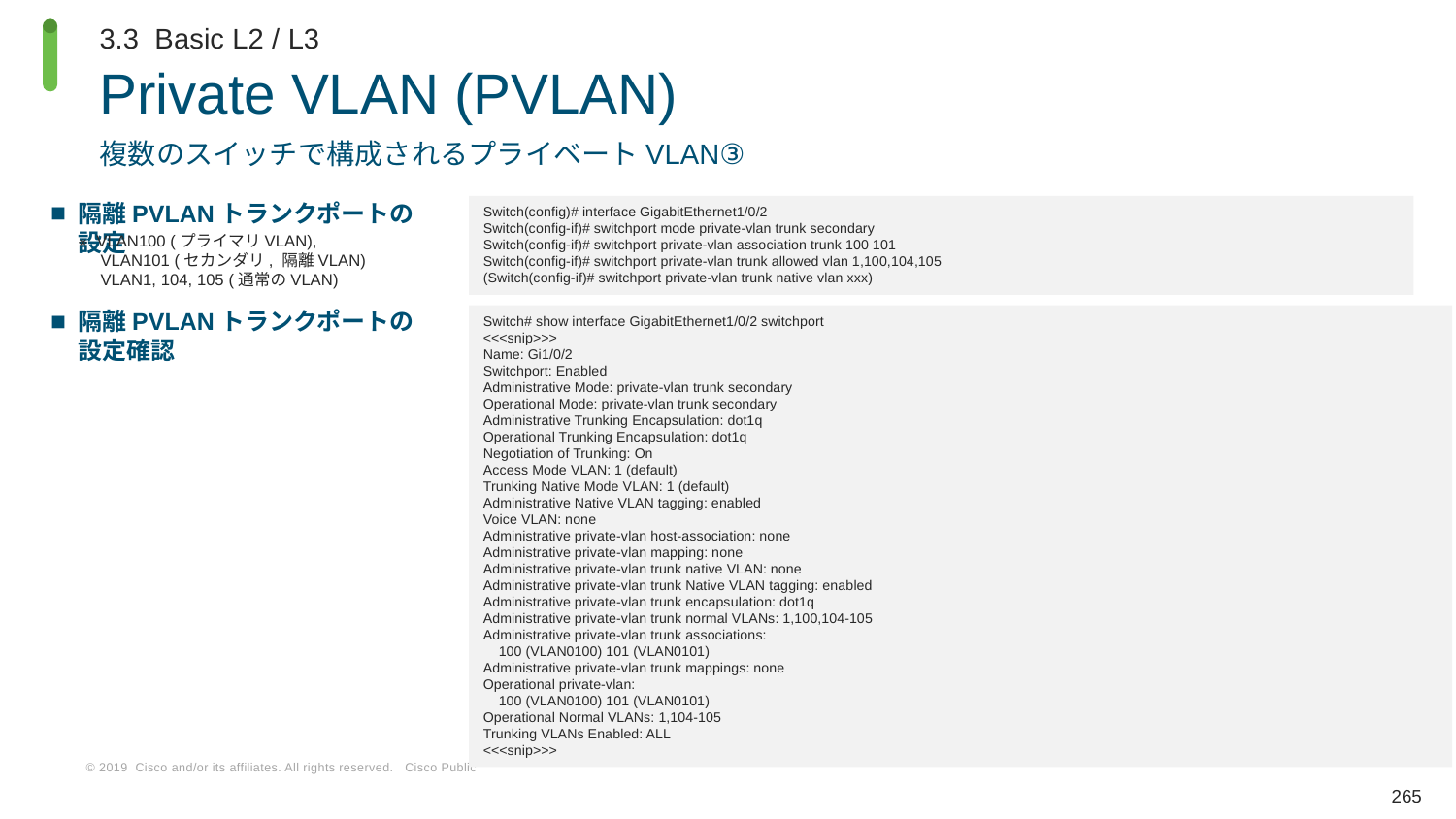

3.3  Basic L2 / L3
# Private VLAN (PVLAN)
複数のスイッチで構成されるプライベートVLAN③
隔離PVLANトランクポートの設定
Switch(config)# interface GigabitEthernet1/0/2
Switch(config-if)# switchport mode private-vlan trunk secondary
Switch(config-if)# switchport private-vlan association trunk 100 101
Switch(config-if)# switchport private-vlan trunk allowed vlan 1,100,104,105
(Switch(config-if)# switchport private-vlan trunk native vlan xxx)
※ VLAN100 (プライマリVLAN),
VLAN101 (セカンダリ, 隔離VLAN)
VLAN1, 104, 105 (通常のVLAN)
隔離PVLANトランクポートの
設定確認
Switch# show interface GigabitEthernet1/0/2 switchport
<<<snip>>>
Name: Gi1/0/2
Switchport: Enabled
Administrative Mode: private-vlan trunk secondary
Operational Mode: private-vlan trunk secondary
Administrative Trunking Encapsulation: dot1q
Operational Trunking Encapsulation: dot1q
Negotiation of Trunking: On
Access Mode VLAN: 1 (default)
Trunking Native Mode VLAN: 1 (default)
Administrative Native VLAN tagging: enabled
Voice VLAN: none
Administrative private-vlan host-association: none
Administrative private-vlan mapping: none
Administrative private-vlan trunk native VLAN: none
Administrative private-vlan trunk Native VLAN tagging: enabled
Administrative private-vlan trunk encapsulation: dot1q
Administrative private-vlan trunk normal VLANs: 1,100,104-105
Administrative private-vlan trunk associations:
    100 (VLAN0100) 101 (VLAN0101)
Administrative private-vlan trunk mappings: none
Operational private-vlan:
    100 (VLAN0100) 101 (VLAN0101)
Operational Normal VLANs: 1,104-105
Trunking VLANs Enabled: ALL
<<<snip>>>
265